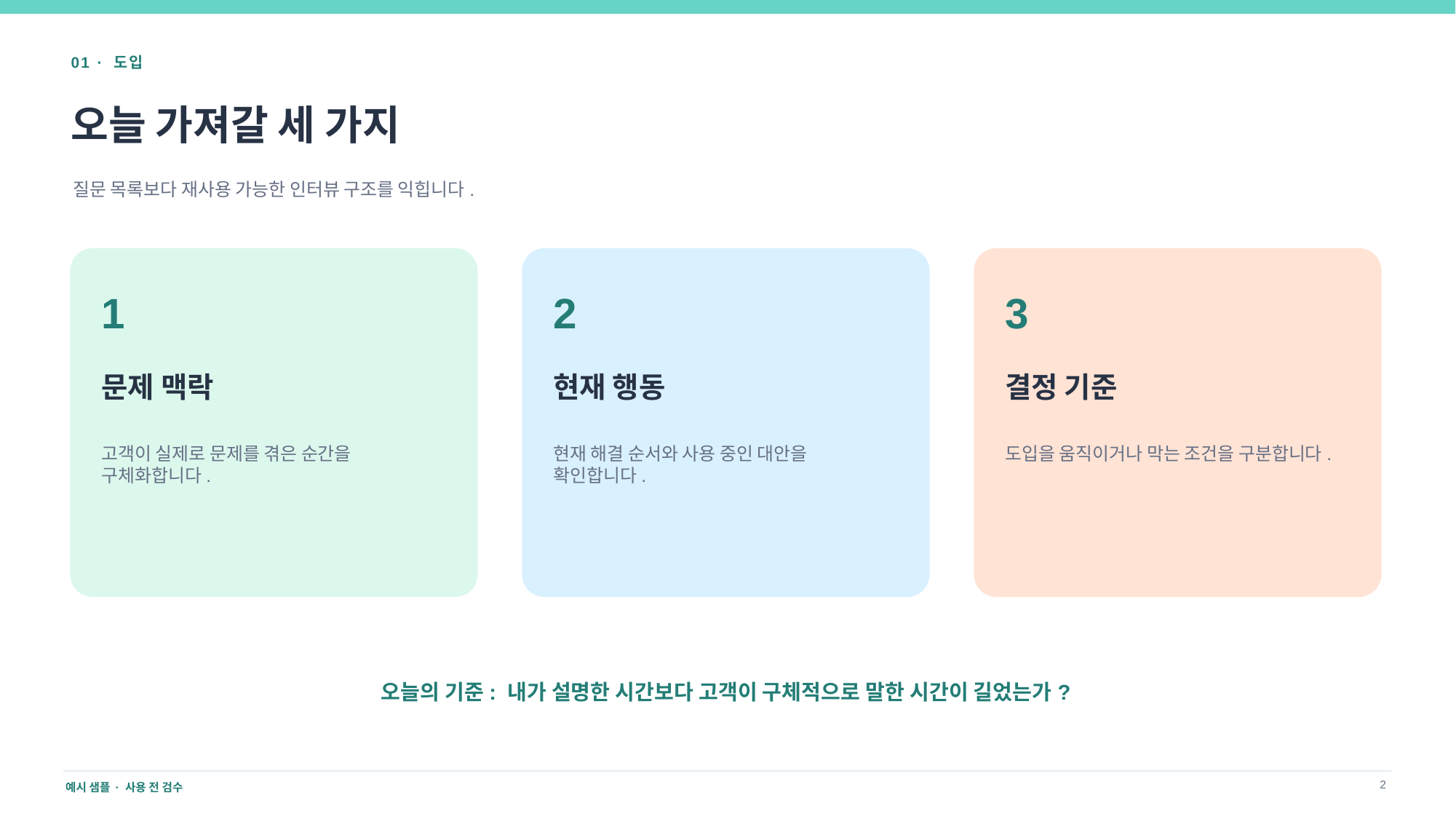

01 · 도입
오늘 가져갈 세 가지
질문 목록보다 재사용 가능한 인터뷰 구조를 익힙니다.

1
2
3
문제 맥락
현재 행동
결정 기준
고객이 실제로 문제를 겪은 순간을 구체화합니다.
현재 해결 순서와 사용 중인 대안을 확인합니다.
도입을 움직이거나 막는 조건을 구분합니다.
오늘의 기준: 내가 설명한 시간보다 고객이 구체적으로 말한 시간이 길었는가?
2